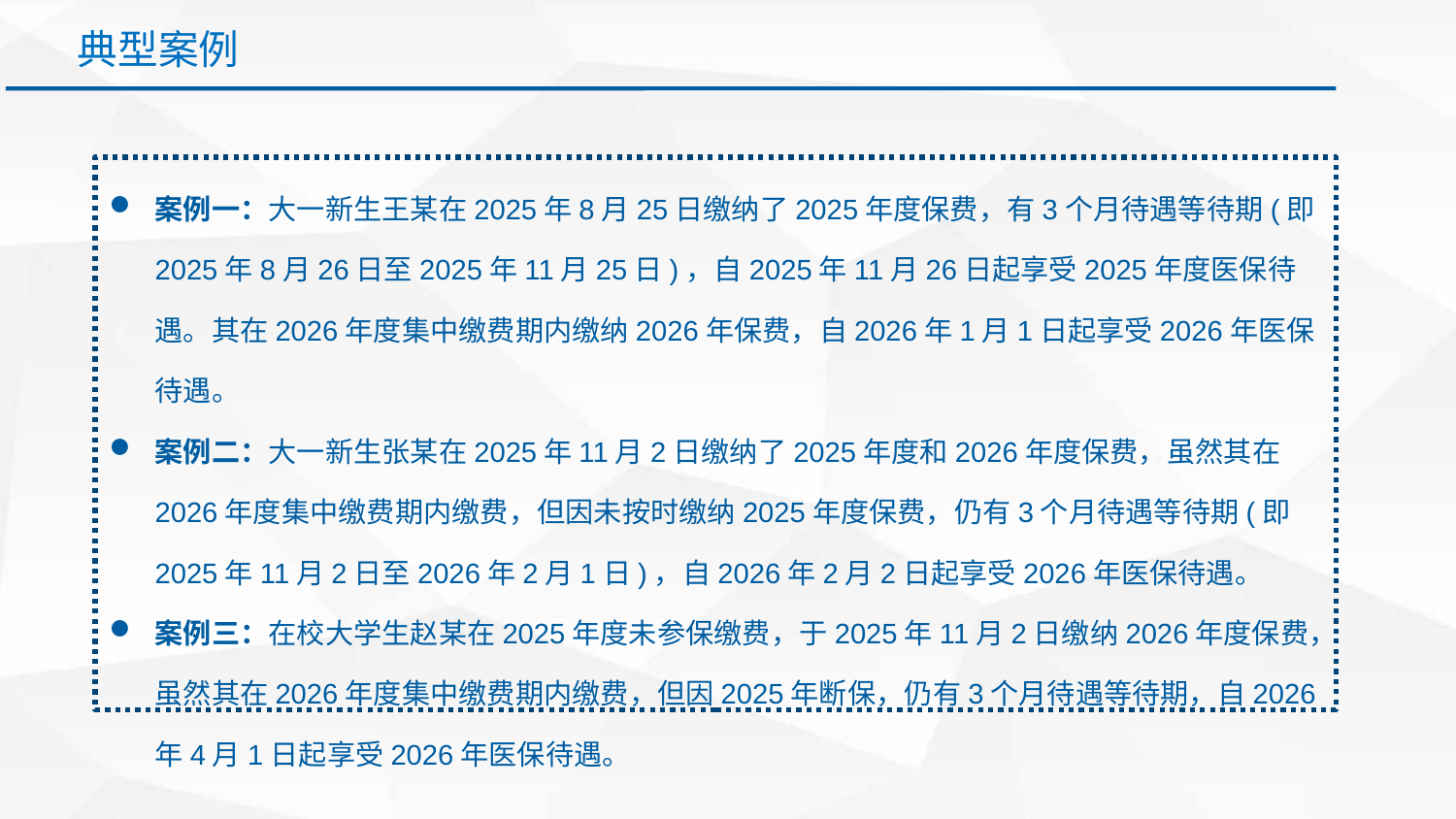

典型案例

案例一：大一新生王某在2025年8月25日缴纳了2025年度保费，有3个月待遇等待期(即2025年8月26日至2025年11月25日)，自2025年11月26日起享受2025年度医保待遇。其在2026年度集中缴费期内缴纳2026年保费，自2026年1月1日起享受2026年医保待遇。
案例二：大一新生张某在2025年11月2日缴纳了2025年度和2026年度保费，虽然其在2026年度集中缴费期内缴费，但因未按时缴纳2025年度保费，仍有3个月待遇等待期(即2025年11月2日至2026年2月1日)，自2026年2月2日起享受2026年医保待遇。
案例三：在校大学生赵某在2025年度未参保缴费，于2025年11月2日缴纳2026年度保费，虽然其在2026年度集中缴费期内缴费，但因2025年断保，仍有3个月待遇等待期，自2026年4月1日起享受2026年医保待遇。